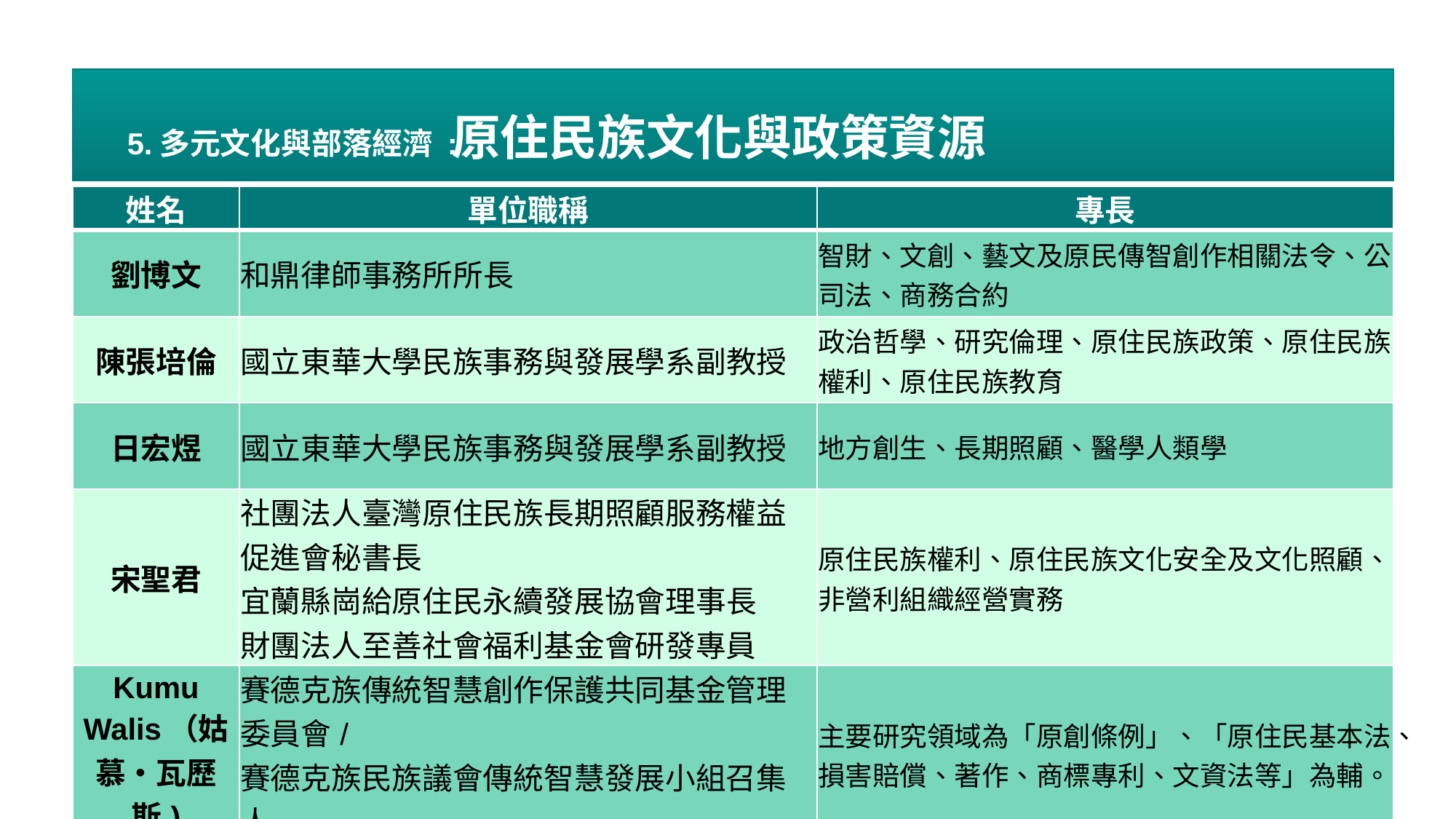

原住民族文化與政策資源
5.多元文化與部落經濟 :
| 姓名 | 單位職稱 | 專長 |
| --- | --- | --- |
| 劉博文 | 和鼎律師事務所所長 | 智財、文創、藝文及原民傳智創作相關法令、公司法、商務合約 |
| 陳張培倫 | 國立東華大學民族事務與發展學系副教授 | 政治哲學、研究倫理、原住民族政策、原住民族權利、原住民族教育 |
| 日宏煜 | 國立東華大學民族事務與發展學系副教授 | 地方創生、長期照顧、醫學人類學 |
| 宋聖君 | 社團法人臺灣原住民族長期照顧服務權益促進會秘書長 宜蘭縣崗給原住民永續發展協會理事長 財團法人至善社會福利基金會研發專員 | 原住民族權利、原住民族文化安全及文化照顧、非營利組織經營實務 |
| Kumu Walis（姑慕‧瓦歷斯) | 賽德克族傳統智慧創作保護共同基金管理委員會/ 賽德克族民族議會傳統智慧發展小組召集人 | 主要研究領域為「原創條例」、「原住民基本法、損害賠償、著作、商標專利、文資法等」為輔。 |